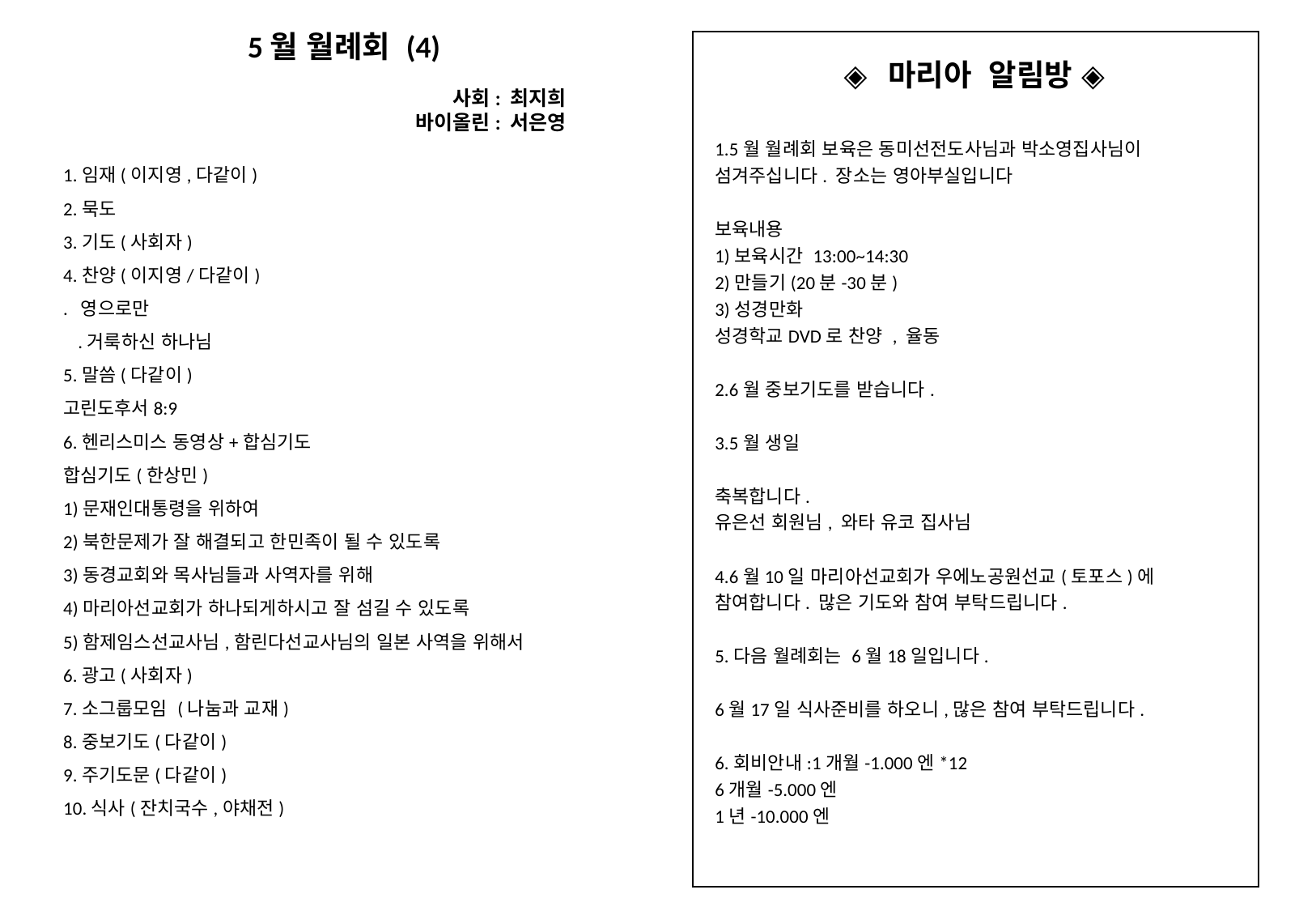

5월 월례회 (4)

◈  마리아  알림방 ◈
사회: 최지희
바이올린: 서은영
1.5월 월례회 보육은 동미선전도사님과 박소영집사님이 섬겨주십니다. 장소는 영아부실입니다

보육내용
1)보육시간 13:00~14:30
2)만들기(20분-30분)
3)성경만화
성경학교DVD로 찬양 , 율동

2.6월 중보기도를 받습니다.

3.5월 생일

축복합니다.
유은선 회원님, 와타 유코 집사님

4.6월10일 마리아선교회가 우에노공원선교(토포스)에 참여합니다. 많은 기도와 참여 부탁드립니다.

5.다음 월례회는 6월18일입니다.

6월17일 식사준비를 하오니,많은 참여 부탁드립니다.

6.회비안내:1개월-1.000엔*12
6개월-5.000엔
1년-10.000엔
1.임재(이지영,다같이)
2.묵도
3.기도(사회자)
4.찬양(이지영/다같이)
.  영으로만 
  .거룩하신 하나님
5.말씀(다같이)
고린도후서8:9
6.헨리스미스 동영상+합심기도
합심기도(한상민)
1)문재인대통령을 위하여
2)북한문제가 잘 해결되고 한민족이 될 수 있도록
3)동경교회와 목사님들과 사역자를 위해
4)마리아선교회가 하나되게하시고 잘 섬길 수 있도록
5)함제임스선교사님,함린다선교사님의 일본 사역을 위해서
6.광고(사회자)
7.소그룹모임 (나눔과 교재)
8.중보기도(다같이)
9.주기도문(다같이)
10.식사(잔치국수,야채전)